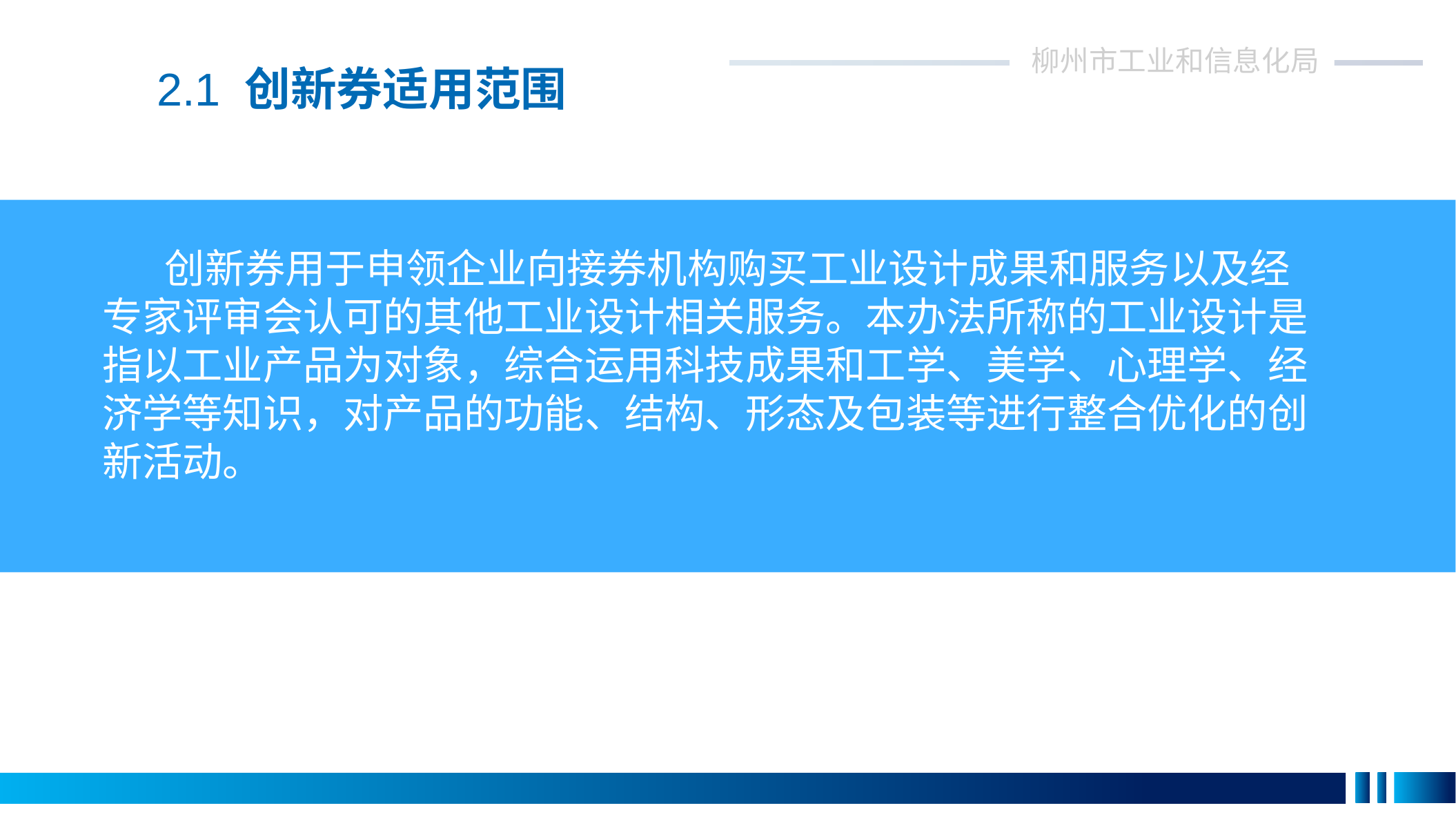

柳州市工业和信息化局

政策依据
基 2.1 创新券适用范围

The policy basis

       创新券用于申领企业向接券机构购买工业设计成果和服务以及经专家评审会认可的其他工业设计相关服务。本办法所称的工业设计是指以工业产品为对象，综合运用科技成果和工学、美学、心理学、经济学等知识，对产品的功能、结构、形态及包装等进行整合优化的创新活动。